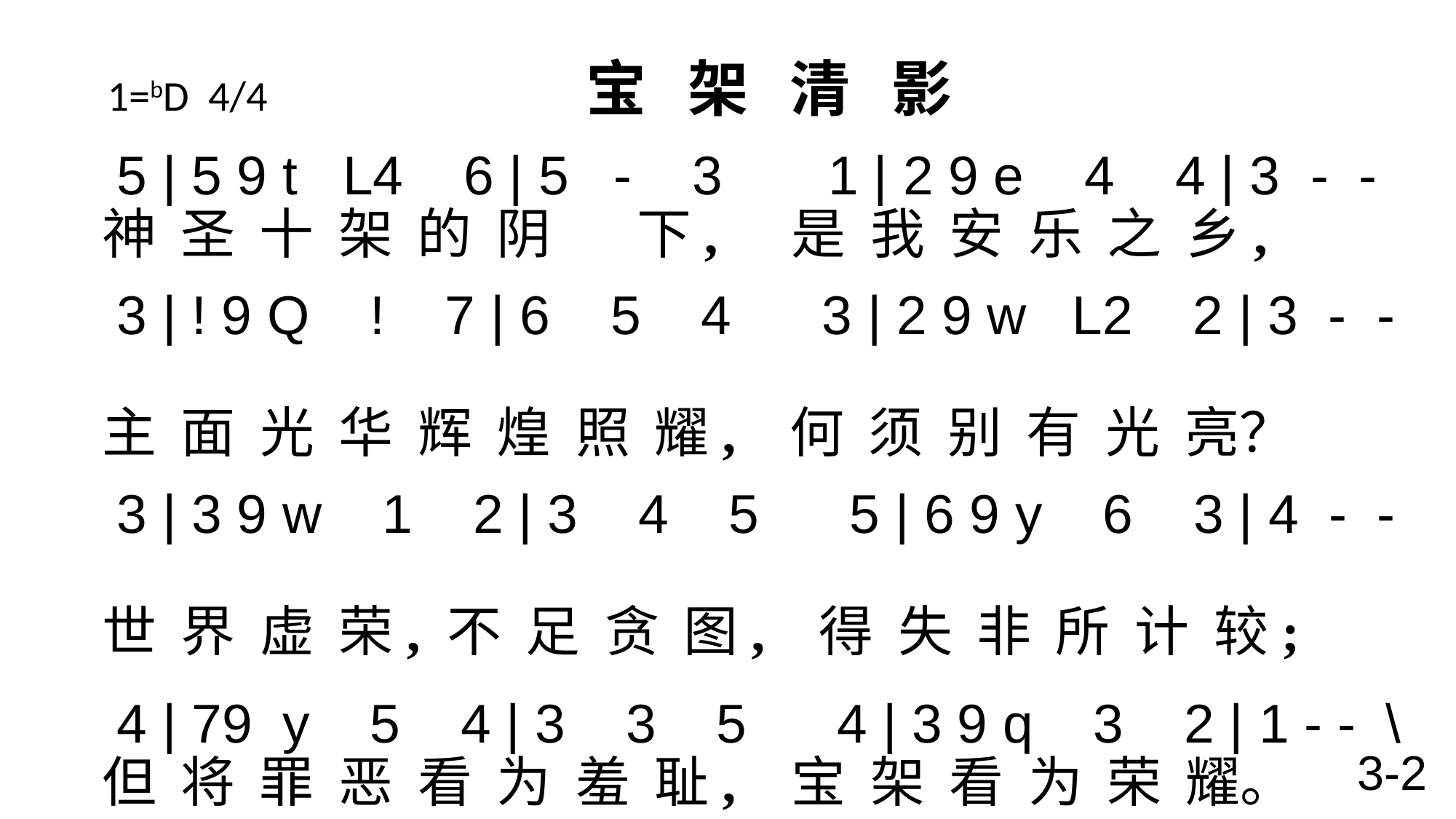

# 1=bD  4/4                                宝   架   清   影
 5 | 5 9 t   L4    6 | 5   -    3       1 | 2 9 e    4    4 | 3  -  -
神  圣  十  架  的  阴       下,    是  我  安  乐  之  乡,
3 | ! 9 Q    !    7 | 6    5    4      3 | 2 9 w   L2    2 | 3  -  -
主  面  光  华  辉  煌  照  耀,   何  须  别  有  光  亮？
3 | 3 9 w    1    2 | 3    4    5      5 | 6 9 y    6    3 | 4  -  -
世  界  虚  荣, 不  足  贪  图,   得  失  非  所  计  较;
4 | 79  y    5    4 | 3    3    5      4 | 3 9 q    3    2 | 1 - -  \
但  将  罪  恶  看  为  羞  耻,   宝  架  看  为  荣  耀。
3-2